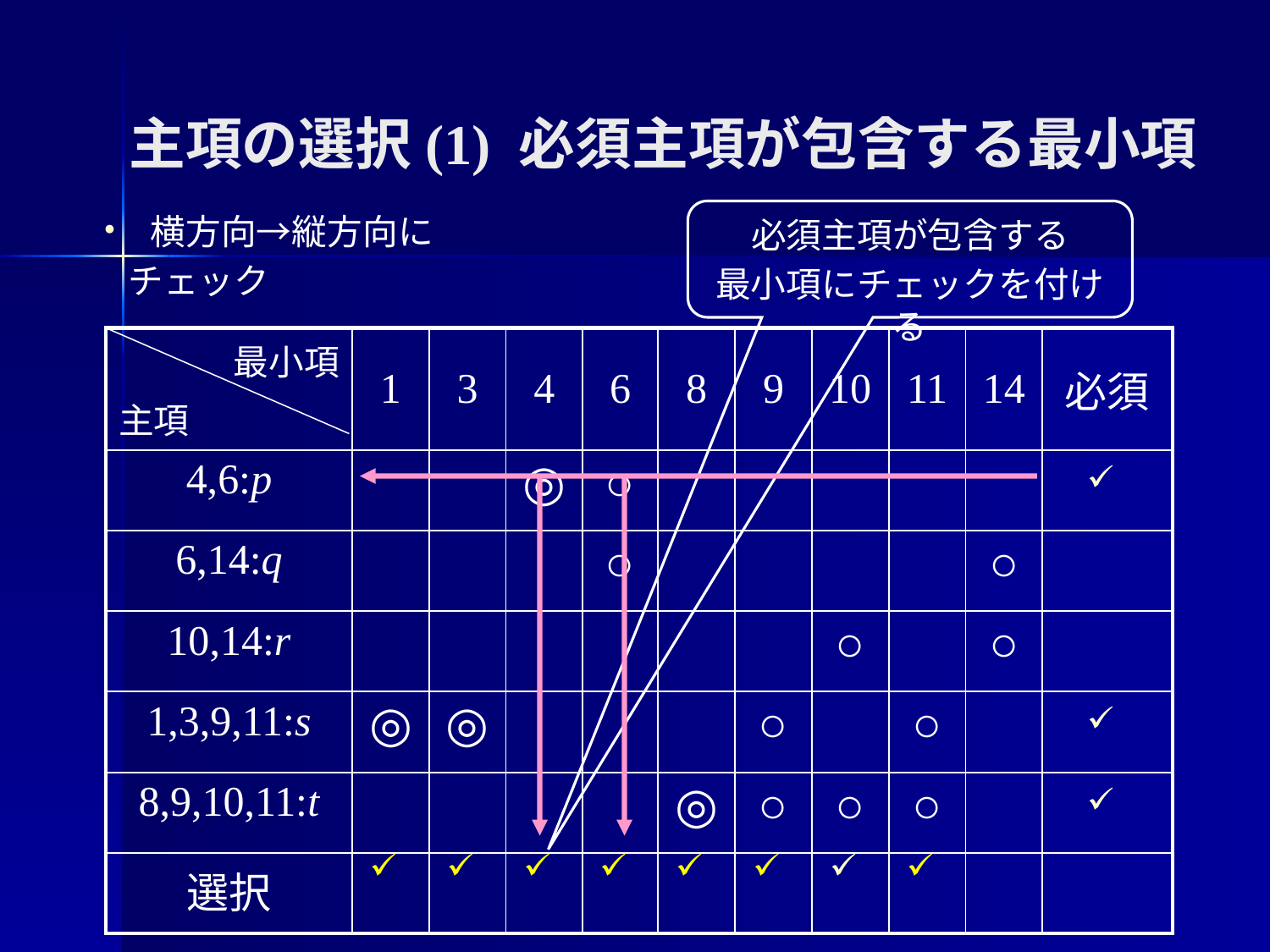

# 主項の選択(1) 必須主項が包含する最小項
必須主項が包含する
最小項にチェックを付ける
 横方向→縦方向に
  チェック
| 最小項 主項 | 1 | 3 | 4 | 6 | 8 | 9 | 10 | 11 | 14 | 必須 |
| --- | --- | --- | --- | --- | --- | --- | --- | --- | --- | --- |
| 4,6:p |  |  | ◎ | ○ |  |  |  |  |  |  |
| 6,14:q |  |  |  | ○ |  |  |  |  | ○ |  |
| 10,14:r |  |  |  |  |  |  | ○ |  | ○ |  |
| 1,3,9,11:s | ◎ | ◎ |  |  |  | ○ |  | ○ |  |  |
| 8,9,10,11:t |  |  |  |  | ◎ | ○ | ○ | ○ |  |  |
| 選択 |  |  |  |  |  |  |  |  |  |  |